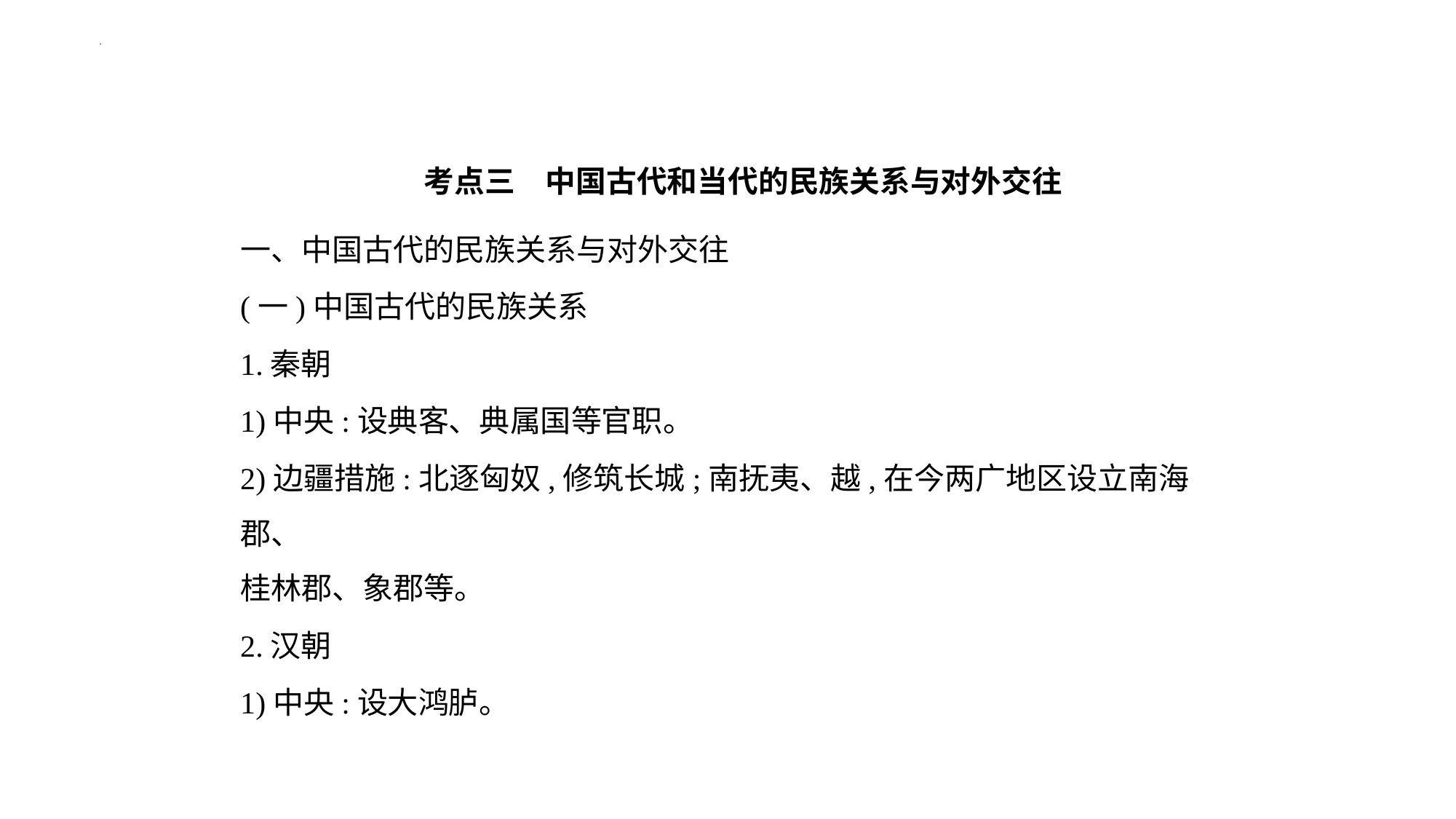

考点三　中国古代和当代的民族关系与对外交往

一、中国古代的民族关系与对外交往
(一)中国古代的民族关系
1.秦朝
1)中央:设典客、典属国等官职。
2)边疆措施:北逐匈奴,修筑长城;南抚夷、越,在今两广地区设立南海郡、
桂林郡、象郡等。
2.汉朝
1)中央:设大鸿胪。